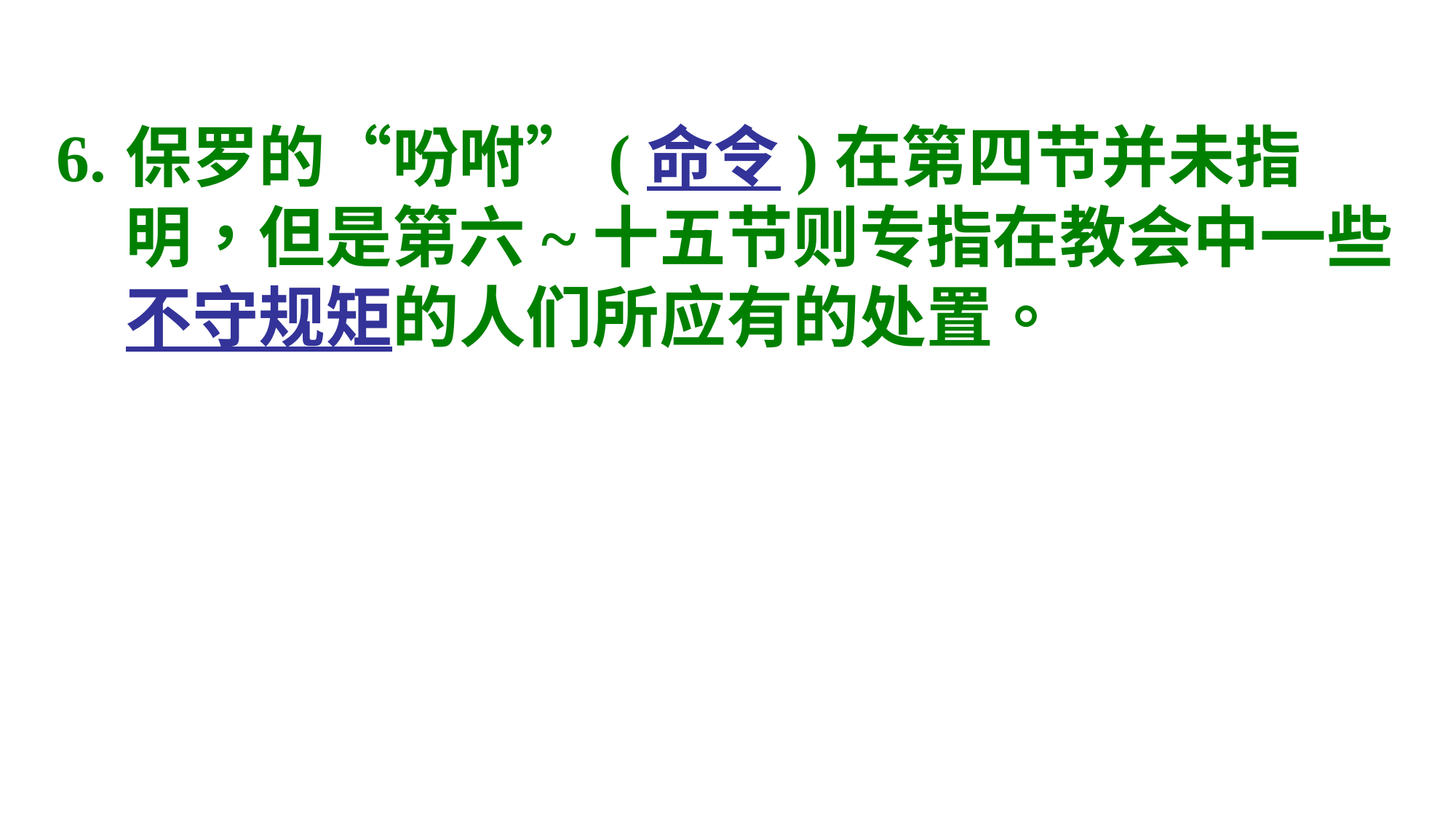

6.	保罗的“吩咐”(命令)在第四节并未指明，但是第六~十五节则专指在教会中一些不守规矩的人们所应有的处置。